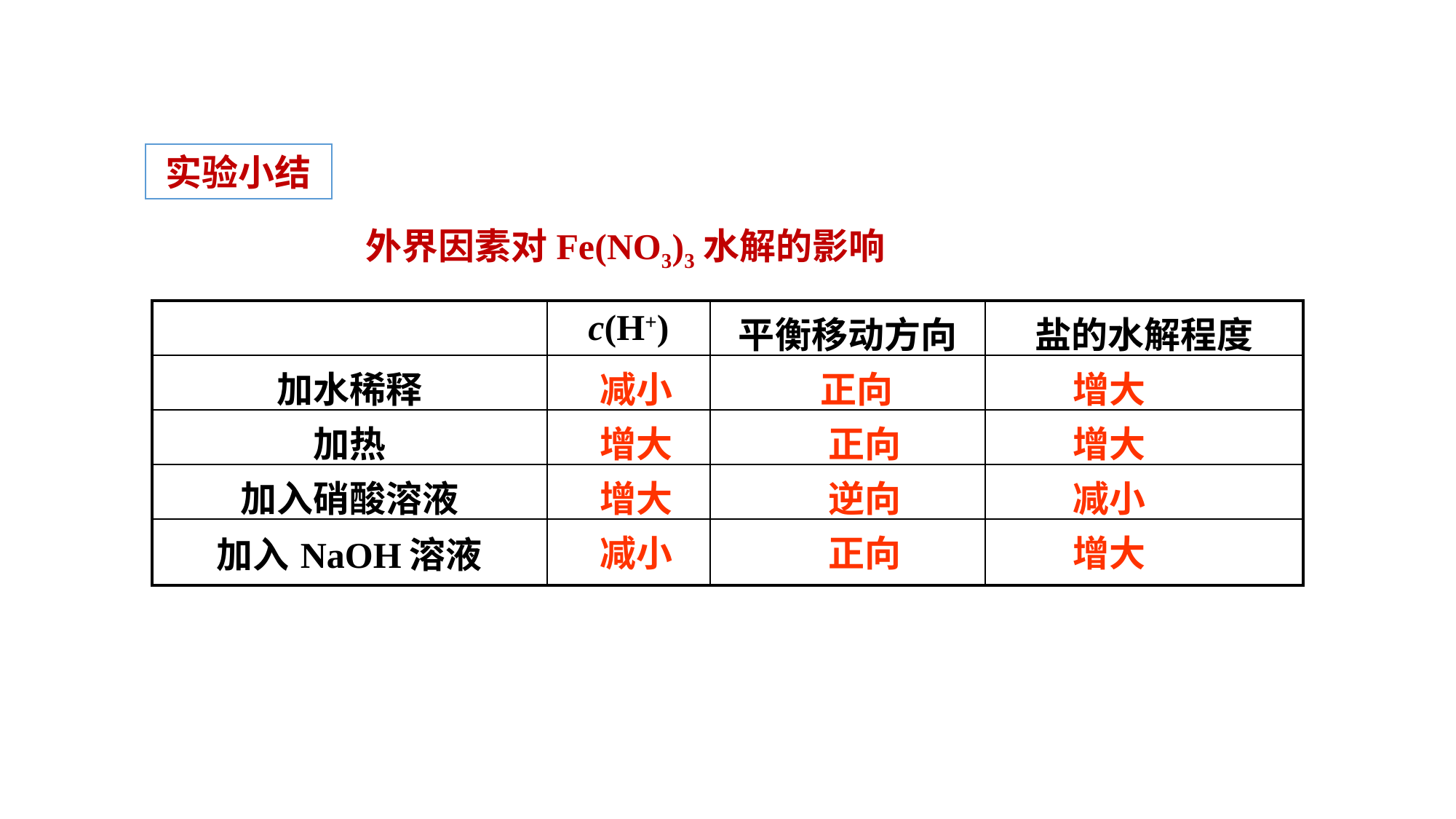

实验小结
外界因素对Fe(NO3)3水解的影响
|  | c(H+) | 平衡移动方向 | 盐的水解程度 |
| --- | --- | --- | --- |
| 加水稀释 |  |  |  |
| 加热 |  |  |  |
| 加入硝酸溶液 |  |  |  |
| 加入 NaOH溶液 |  |  |  |
减小                  正向                      增大
增大                   正向                     增大
增大                   逆向                     减小
减小                   正向                     增大